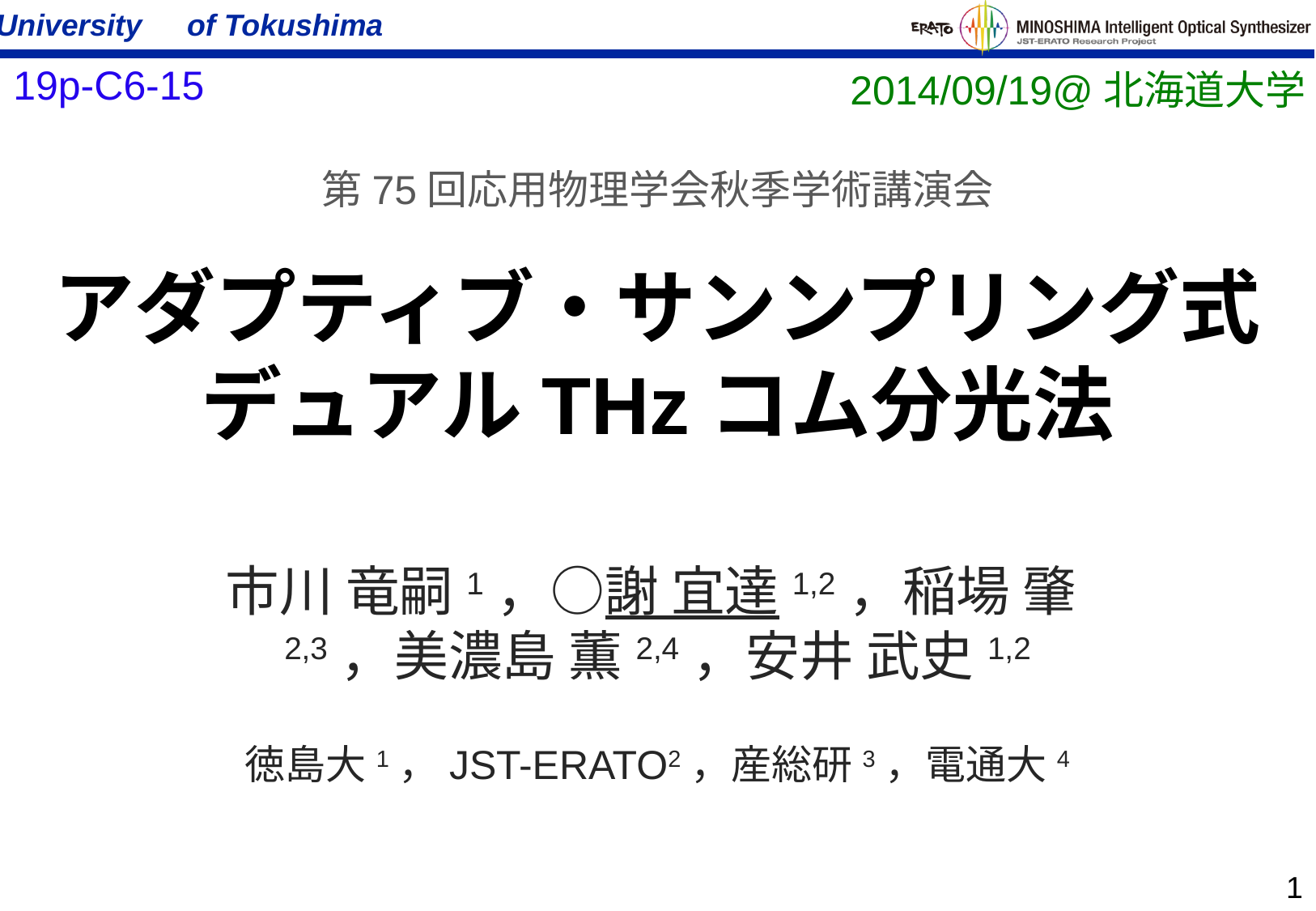

19p-C6-15
2014/09/19@北海道大学
第75回応用物理学会秋季学術講演会
# アダプティブ・サンンプリング式デュアルTHzコム分光法
市川 竜嗣1，○謝 宜達1,2，稲場 肇2,3，美濃島 薫2,4，安井 武史1,2
徳島大1，JST-ERATO2，産総研3，電通大4
1